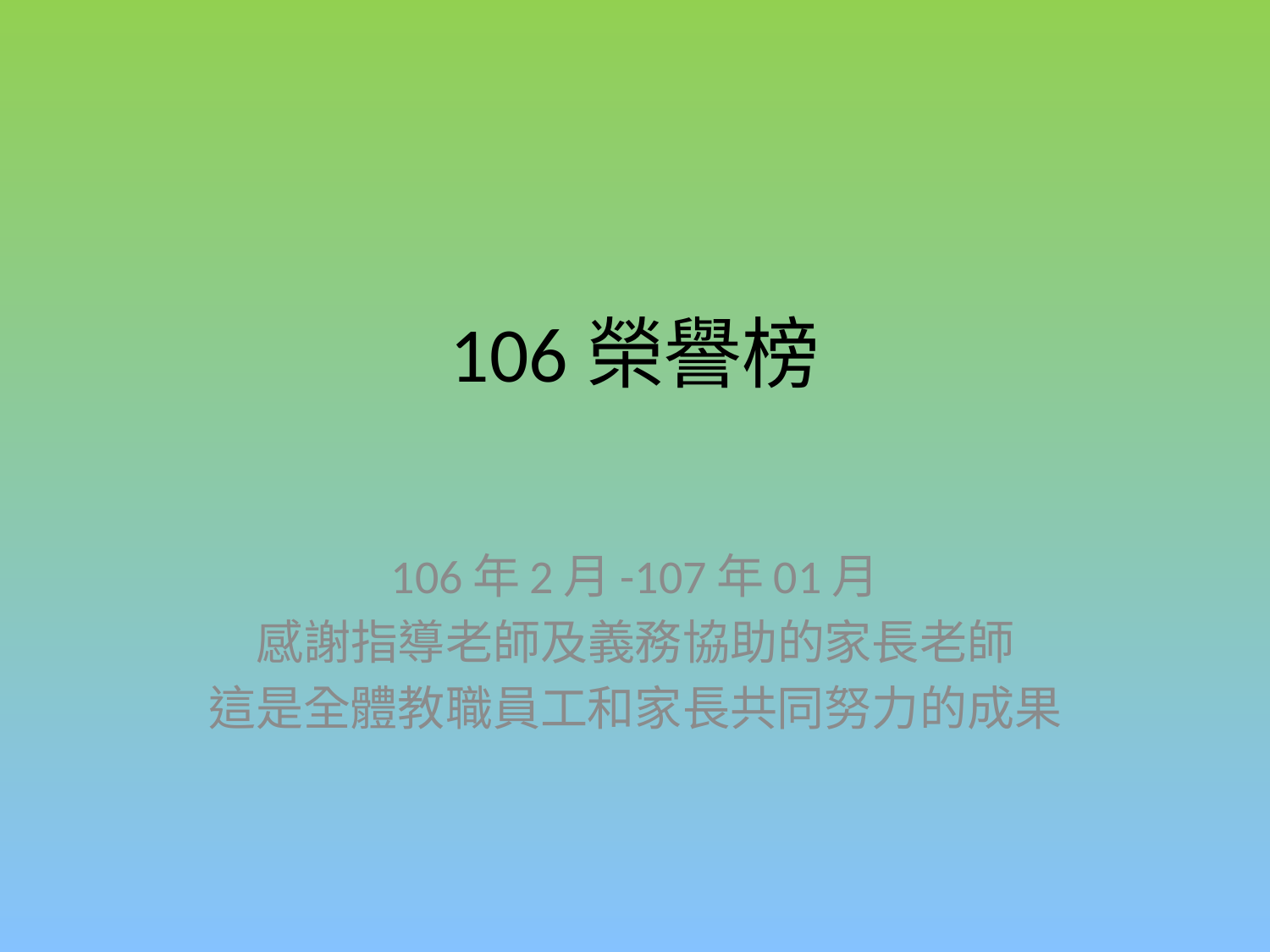

# 106榮譽榜
106年2月-107年01月
感謝指導老師及義務協助的家長老師
這是全體教職員工和家長共同努力的成果